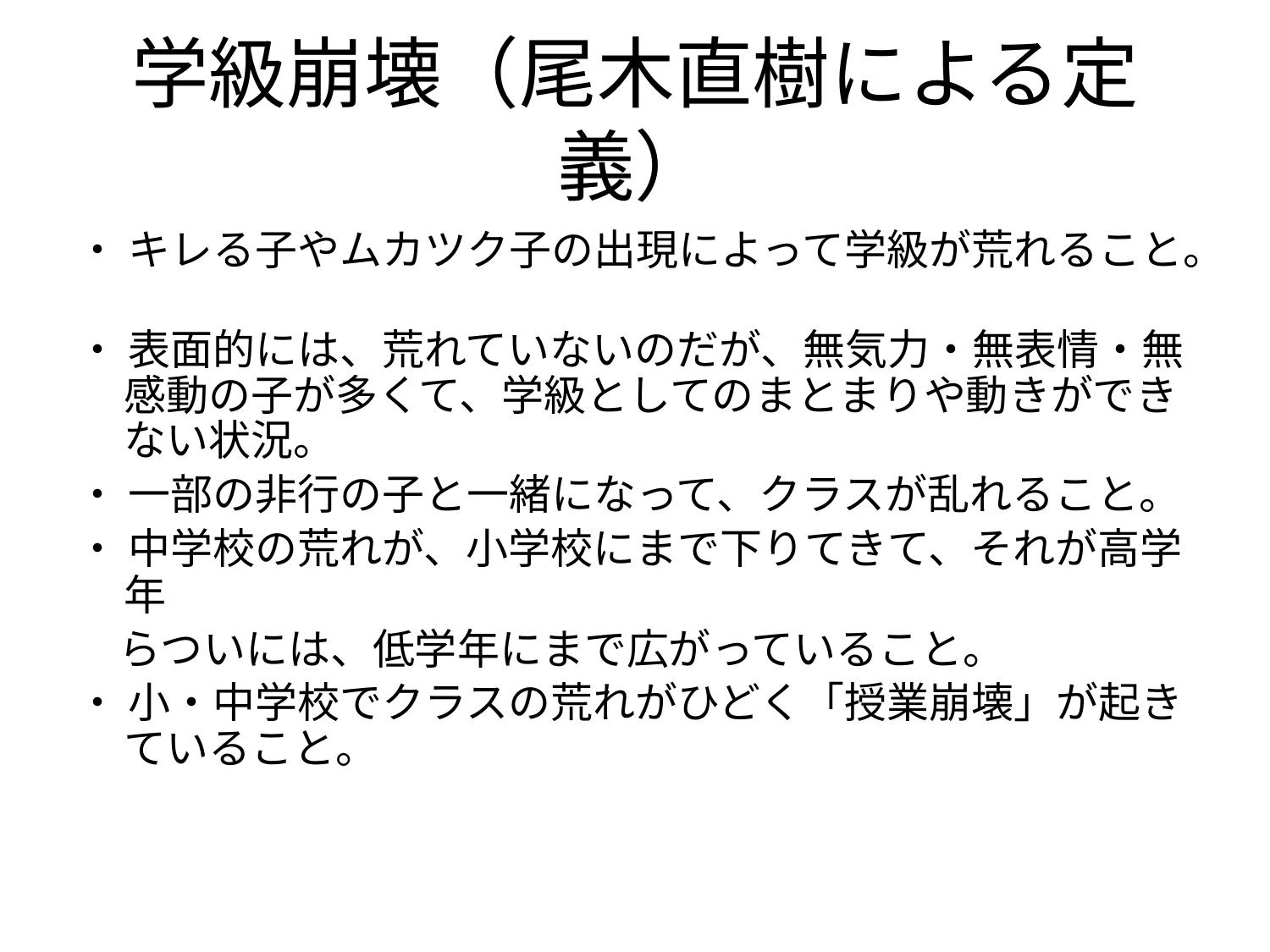

# 学級崩壊（尾木直樹による定義）
・ キレる子やムカツク子の出現によって学級が荒れること。
・ 表面的には、荒れていないのだが、無気力・無表情・無感動の子が多くて、学級としてのまとまりや動きができない状況。
・ 一部の非行の子と一緒になって、クラスが乱れること。
・ 中学校の荒れが、小学校にまで下りてきて、それが高学年
　らついには、低学年にまで広がっていること。
・ 小・中学校でクラスの荒れがひどく「授業崩壊」が起きていること。